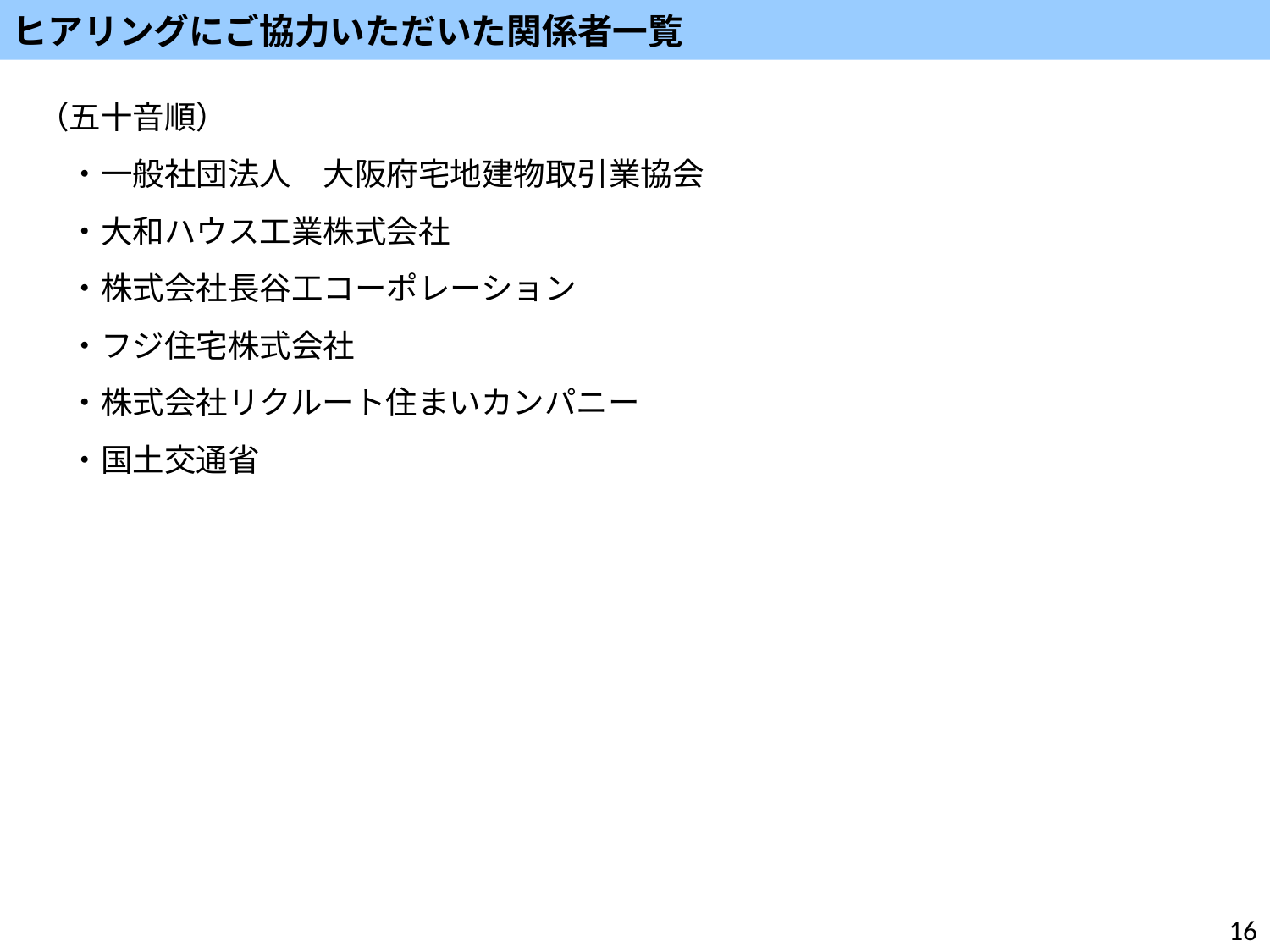

ヒアリングにご協力いただいた関係者一覧
（五十音順）
　・一般社団法人　大阪府宅地建物取引業協会
　・大和ハウス工業株式会社
　・株式会社長谷工コーポレーション
　・フジ住宅株式会社
　・株式会社リクルート住まいカンパニー
　・国土交通省
16